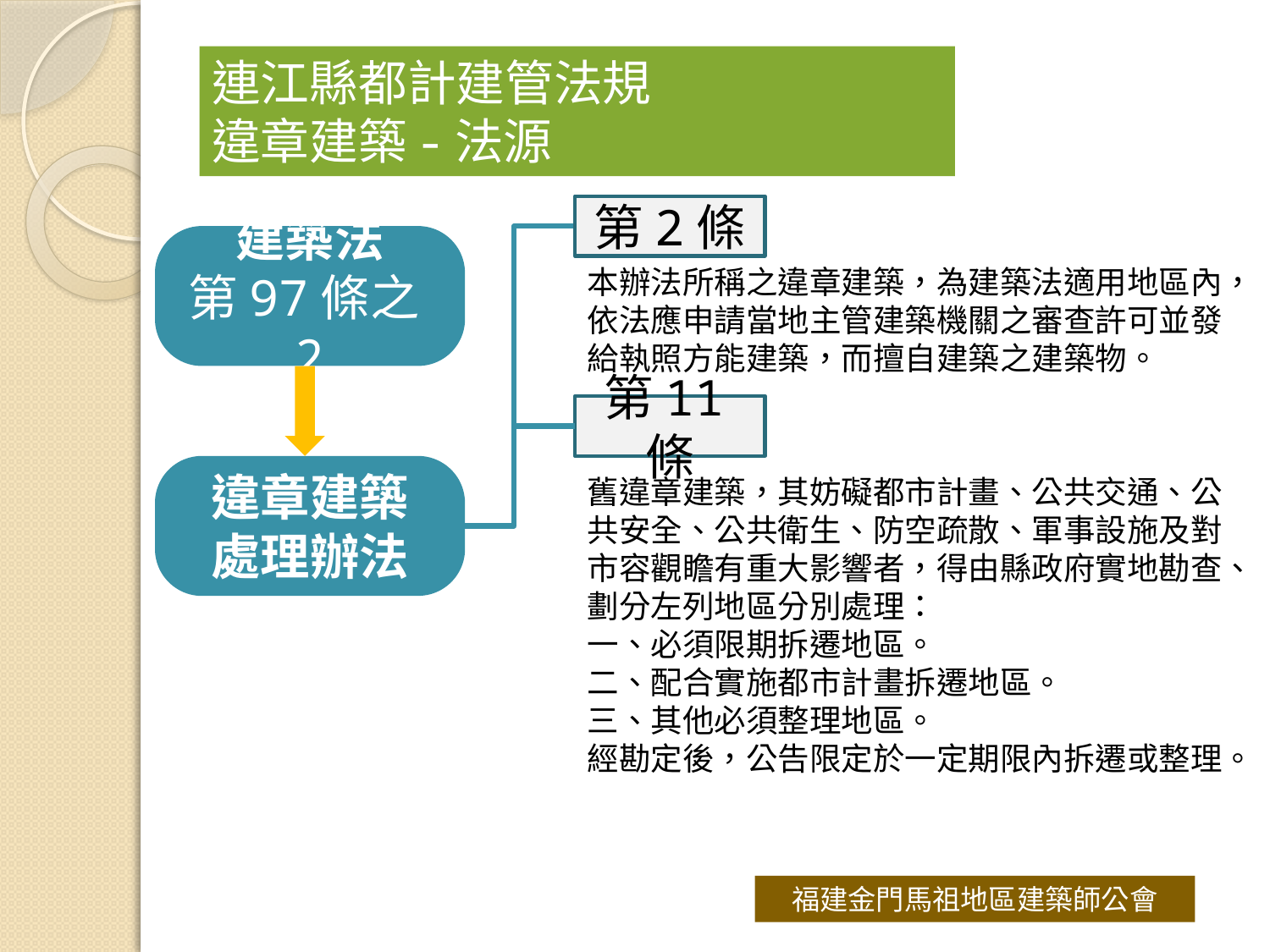

# 連江縣都計建管法規 違章建築-法源
第2條
建築法
第97條之2
本辦法所稱之違章建築，為建築法適用地區內，依法應申請當地主管建築機關之審查許可並發給執照方能建築，而擅自建築之建築物。

第11條
違章建築
處理辦法
舊違章建築，其妨礙都市計畫、公共交通、公共安全、公共衛生、防空疏散、軍事設施及對市容觀瞻有重大影響者，得由縣政府實地勘查、劃分左列地區分別處理： 
一、必須限期拆遷地區。 
二、配合實施都市計畫拆遷地區。 
三、其他必須整理地區。
經勘定後，公告限定於一定期限內拆遷或整理。
福建金門馬祖地區建築師公會